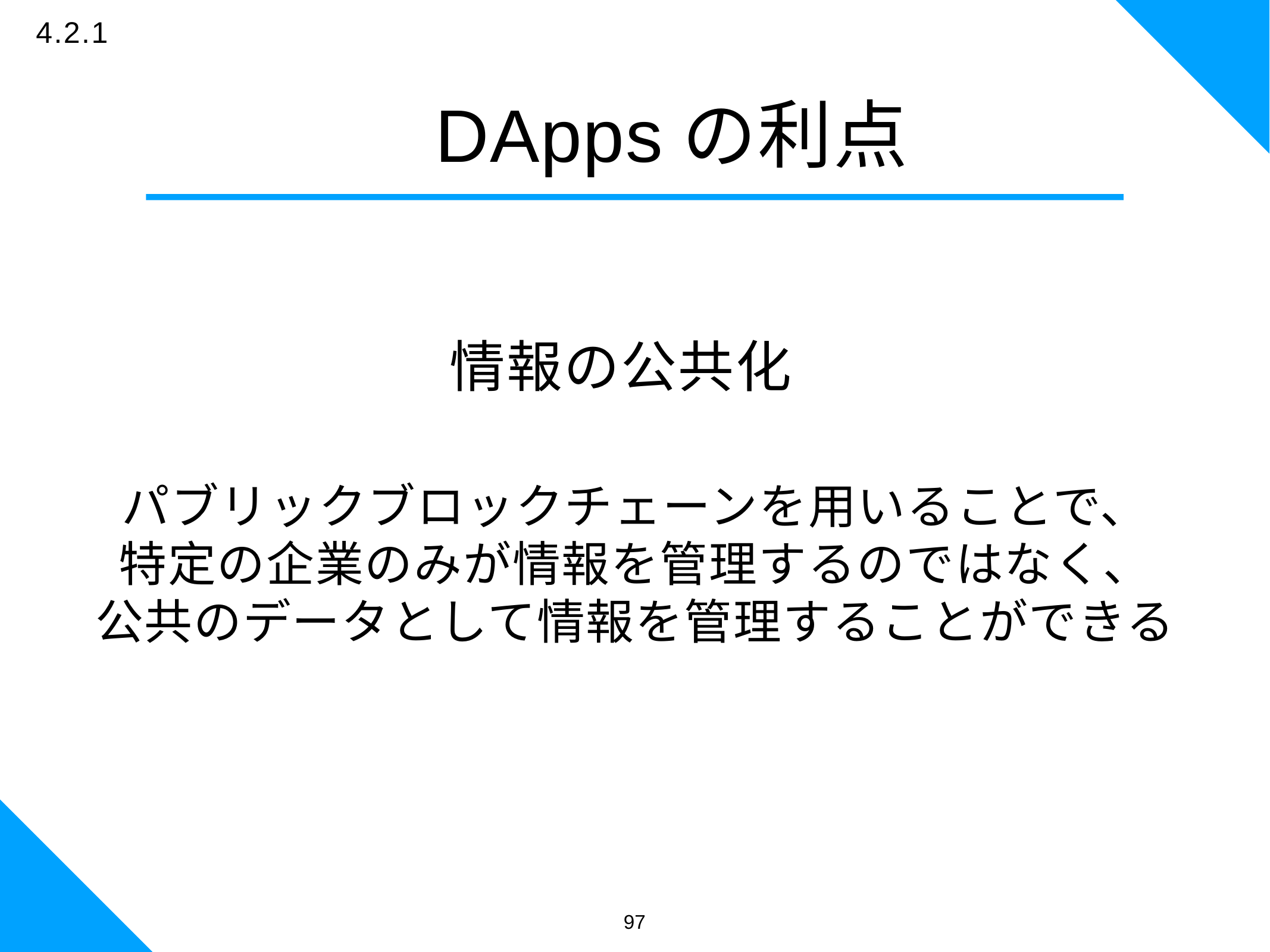

97
4.2.1
# DAppsの利点
情報の公共化
パブリックブロックチェーンを用いることで、
特定の企業のみが情報を管理するのではなく、
公共のデータとして情報を管理することができる